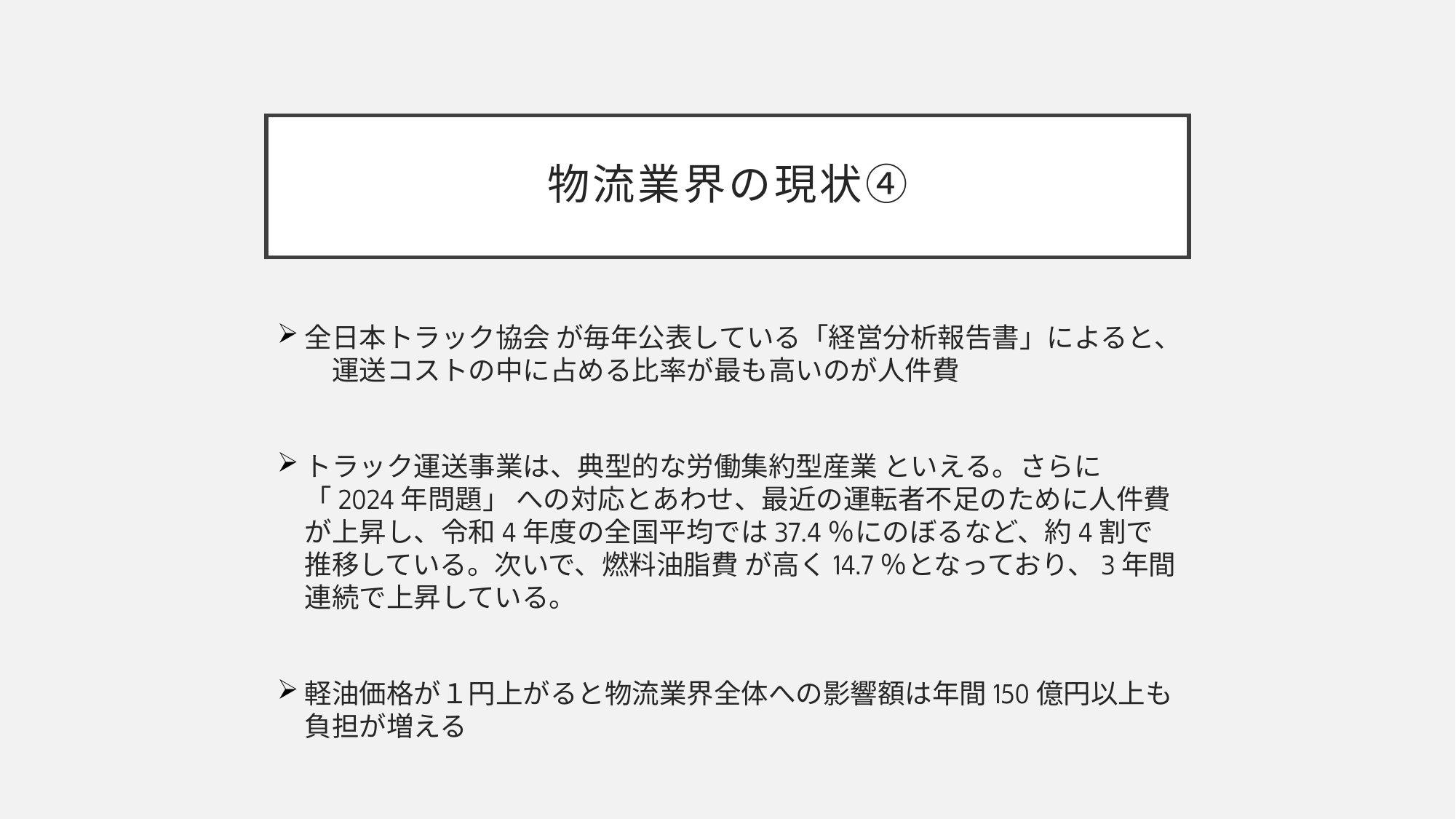

# 物流業界の現状④
全日本トラック協会 が毎年公表している「経営分析報告書」によると、　運送コストの中に占める比率が最も高いのが人件費

トラック運送事業は、典型的な労働集約型産業 といえる。さらに「2024年問題」 への対応とあわせ、最近の運転者不足のために人件費が上昇し、令和4年度の全国平均では37.4％にのぼるなど、約4割で推移している。次いで、燃料油脂費 が高く14.7％となっており、3年間連続で上昇している。

軽油価格が１円上がると物流業界全体への影響額は年間150億円以上も負担が増える